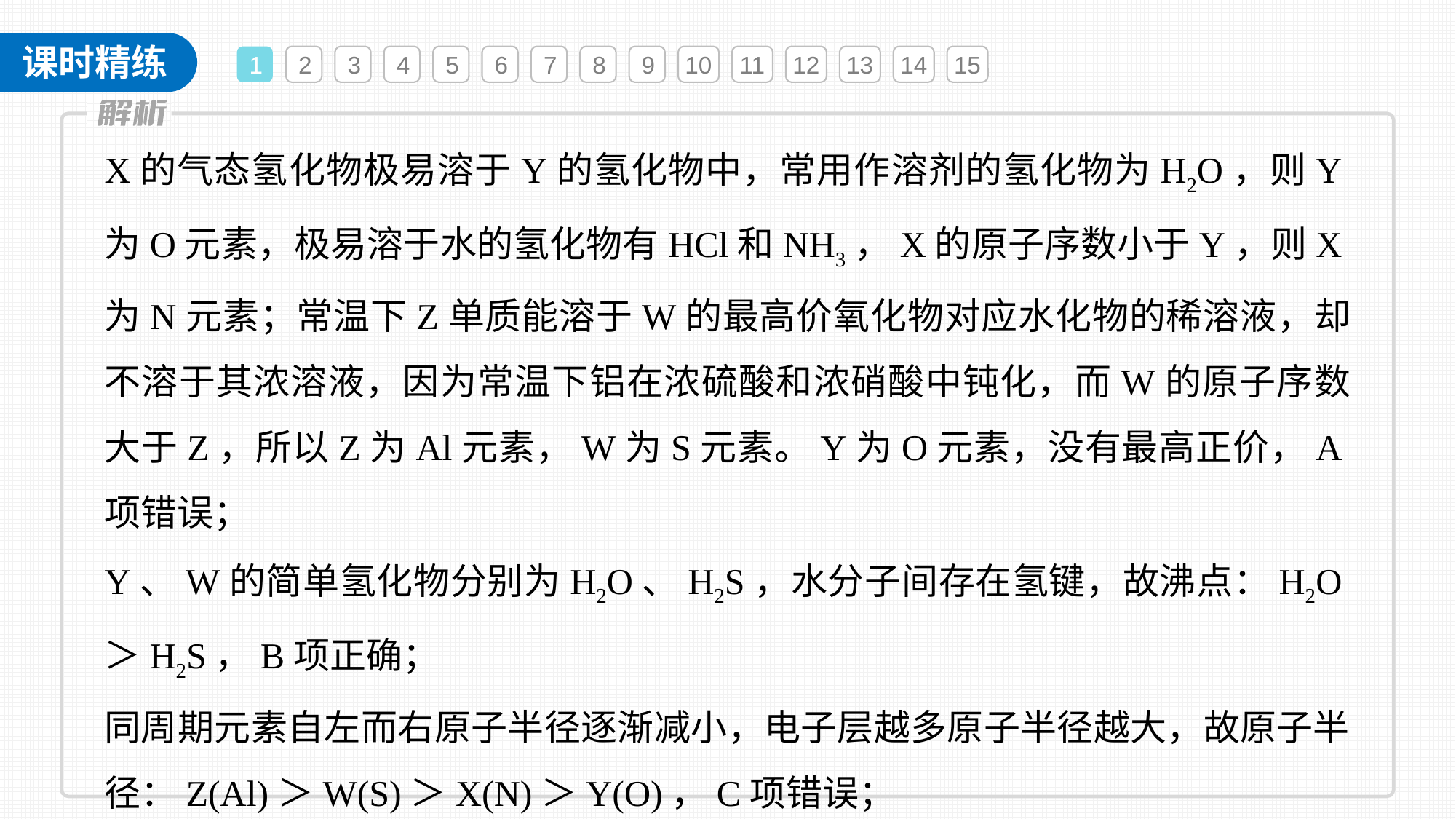

1
2
3
4
5
6
7
8
9
10
11
12
13
14
15

X的气态氢化物极易溶于Y的氢化物中，常用作溶剂的氢化物为H2O，则Y为O元素，极易溶于水的氢化物有HCl和NH3，X的原子序数小于Y，则X为N元素；常温下Z单质能溶于W的最高价氧化物对应水化物的稀溶液，却不溶于其浓溶液，因为常温下铝在浓硫酸和浓硝酸中钝化，而W的原子序数大于Z，所以Z为Al元素，W为S元素。Y为O元素，没有最高正价，A项错误；
Y、W的简单氢化物分别为H2O、H2S，水分子间存在氢键，故沸点：H2O＞H2S，B项正确；
同周期元素自左而右原子半径逐渐减小，电子层越多原子半径越大，故原子半径：Z(Al)＞W(S)＞X(N)＞Y(O)，C项错误；
Al与O只能形成Al2O3，D项错误。